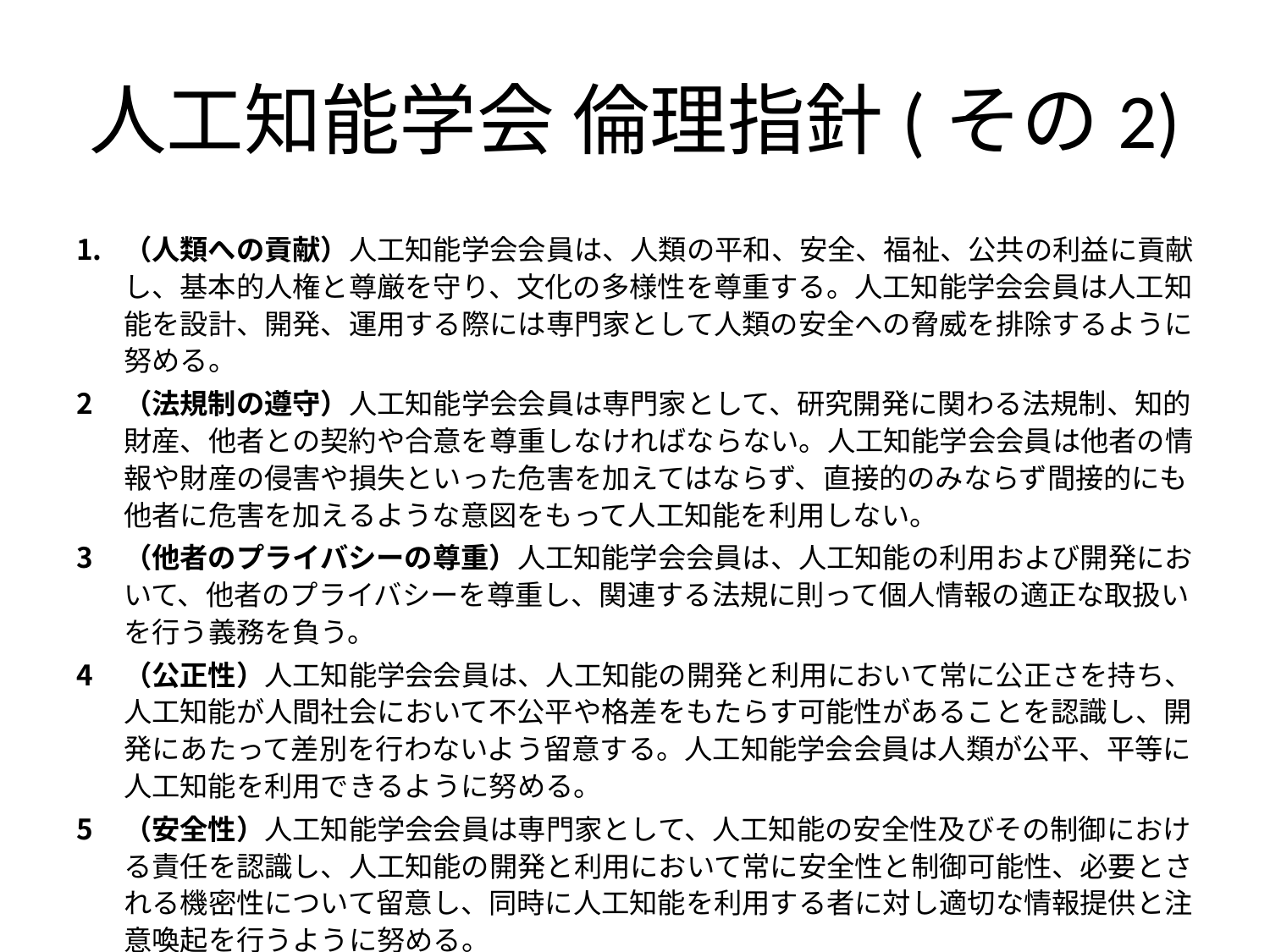

# 人工知能学会 倫理指針(その2)
（人類への貢献）人工知能学会会員は、人類の平和、安全、福祉、公共の利益に貢献し、基本的人権と尊厳を守り、文化の多様性を尊重する。人工知能学会会員は人工知能を設計、開発、運用する際には専門家として人類の安全への脅威を排除するように努める。
（法規制の遵守）人工知能学会会員は専門家として、研究開発に関わる法規制、知的財産、他者との契約や合意を尊重しなければならない。人工知能学会会員は他者の情報や財産の侵害や損失といった危害を加えてはならず、直接的のみならず間接的にも他者に危害を加えるような意図をもって人工知能を利用しない。
（他者のプライバシーの尊重）人工知能学会会員は、人工知能の利用および開発において、他者のプライバシーを尊重し、関連する法規に則って個人情報の適正な取扱いを行う義務を負う。
（公正性）人工知能学会会員は、人工知能の開発と利用において常に公正さを持ち、人工知能が人間社会において不公平や格差をもたらす可能性があることを認識し、開発にあたって差別を行わないよう留意する。人工知能学会会員は人類が公平、平等に人工知能を利用できるように努める。
（安全性）人工知能学会会員は専門家として、人工知能の安全性及びその制御における責任を認識し、人工知能の開発と利用において常に安全性と制御可能性、必要とされる機密性について留意し、同時に人工知能を利用する者に対し適切な情報提供と注意喚起を行うように努める。